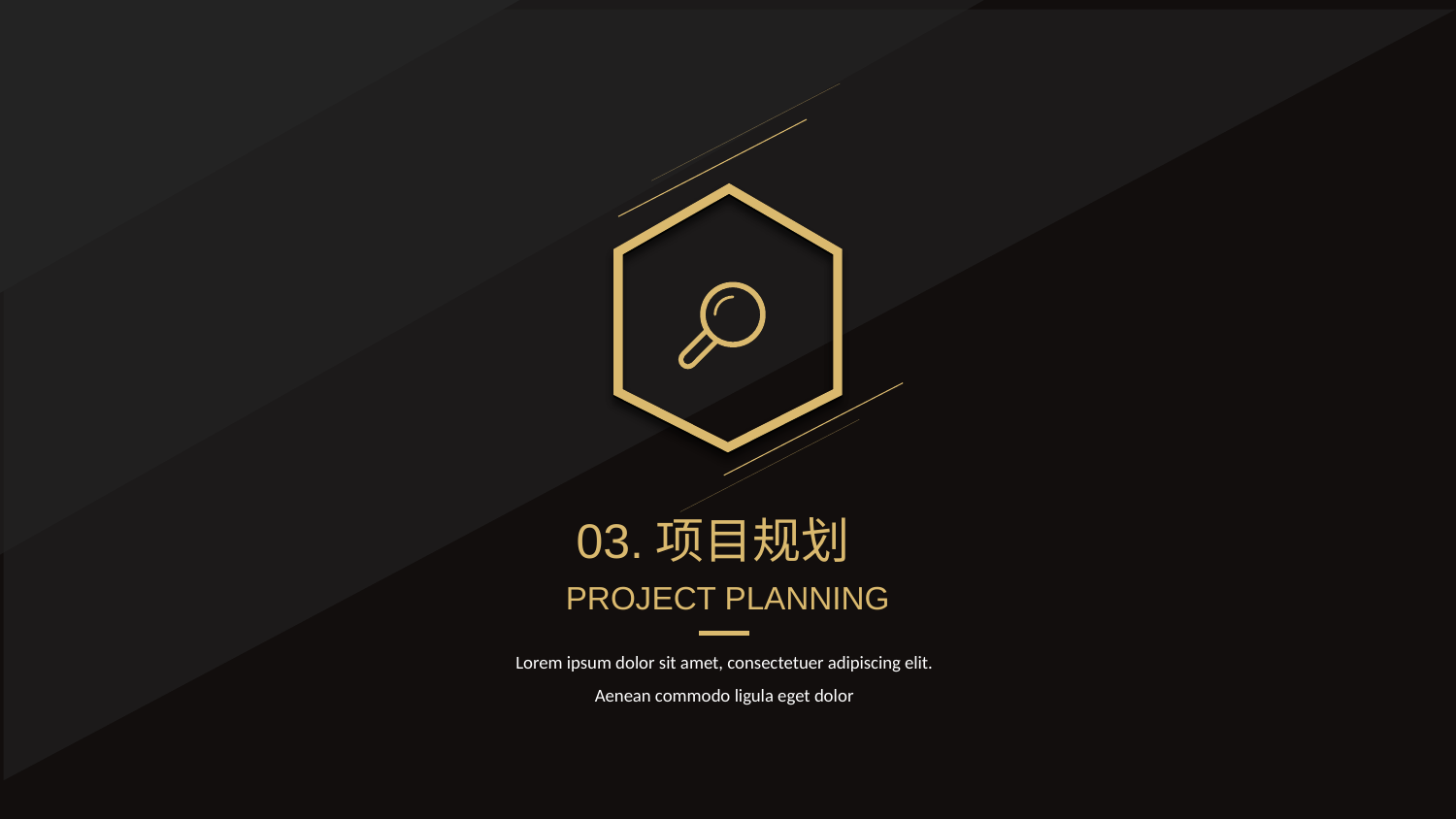

03.项目规划
PROJECT PLANNING
Lorem ipsum dolor sit amet, consectetuer adipiscing elit. Aenean commodo ligula eget dolor